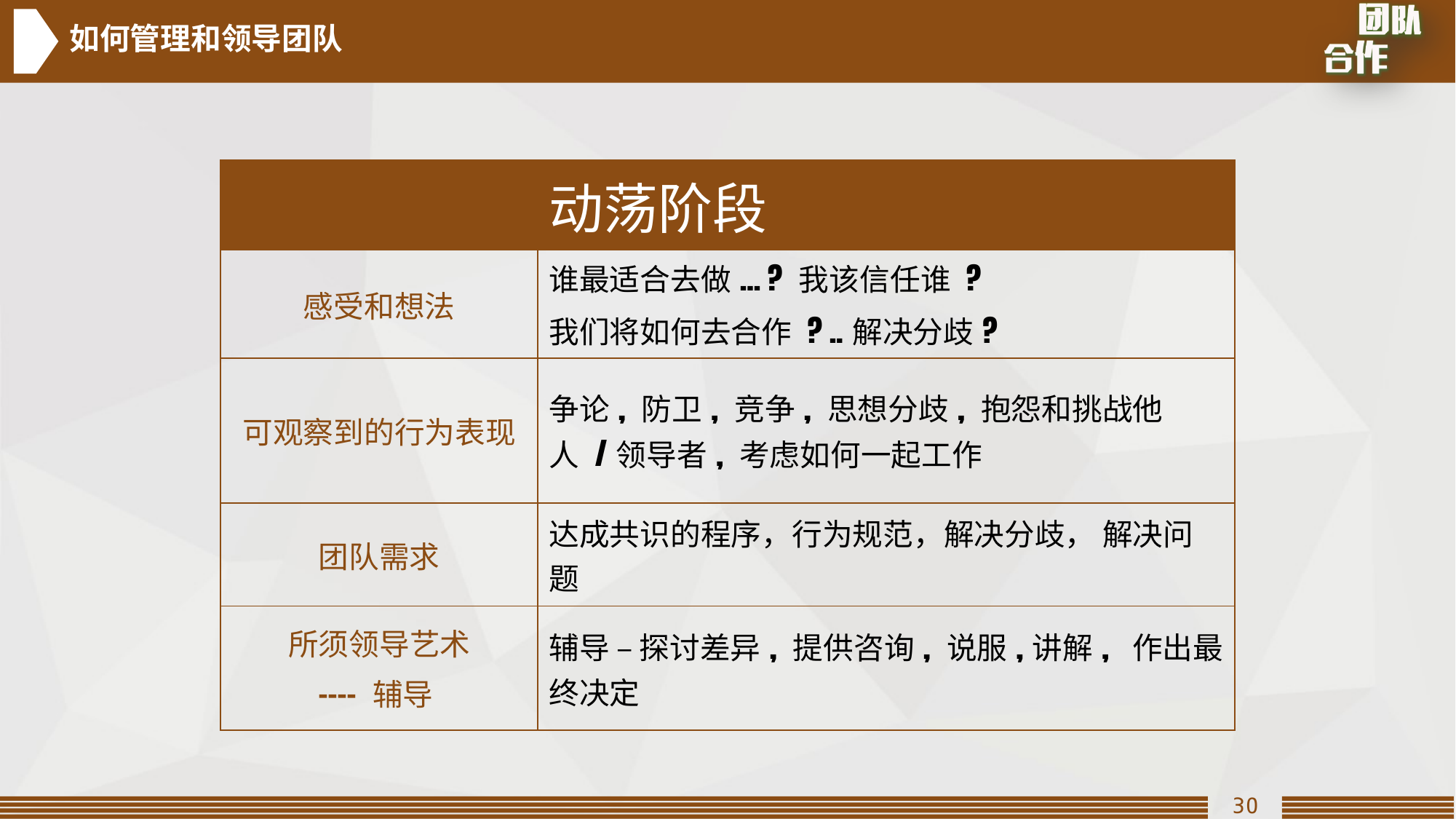

如何管理和领导团队
|  | 动荡阶段 |
| --- | --- |
| 感受和想法 | 谁最适合去做... ? 我该信任谁 ? 我们将如何去合作 ? ..解决分歧? |
| 可观察到的行为表现 | 争论, 防卫, 竞争, 思想分歧, 抱怨和挑战他人 /领导者, 考虑如何一起工作 |
| 团队需求 | 达成共识的程序，行为规范，解决分歧， 解决问题 |
| 所须领导艺术 ---- 辅导 | 辅导 – 探讨差异, 提供咨询, 说服,讲解, 作出最终决定 |
30